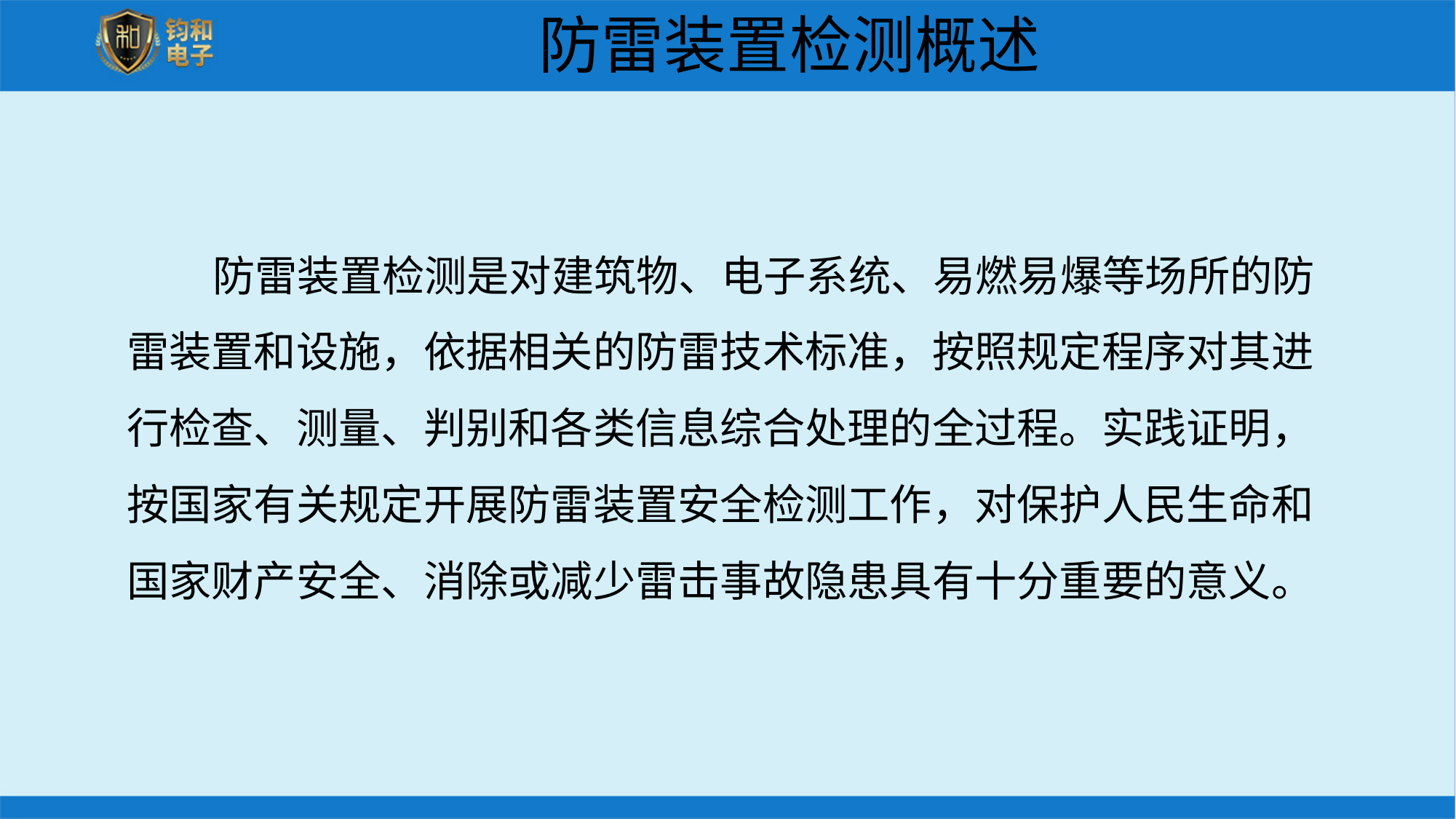

# 防雷装置检测概述
        防雷装置检测是对建筑物、电子系统、易燃易爆等场所的防雷装置和设施，依据相关的防雷技术标准，按照规定程序对其进行检查、测量、判别和各类信息综合处理的全过程。实践证明，按国家有关规定开展防雷装置安全检测工作，对保护人民生命和国家财产安全、消除或减少雷击事故隐患具有十分重要的意义。